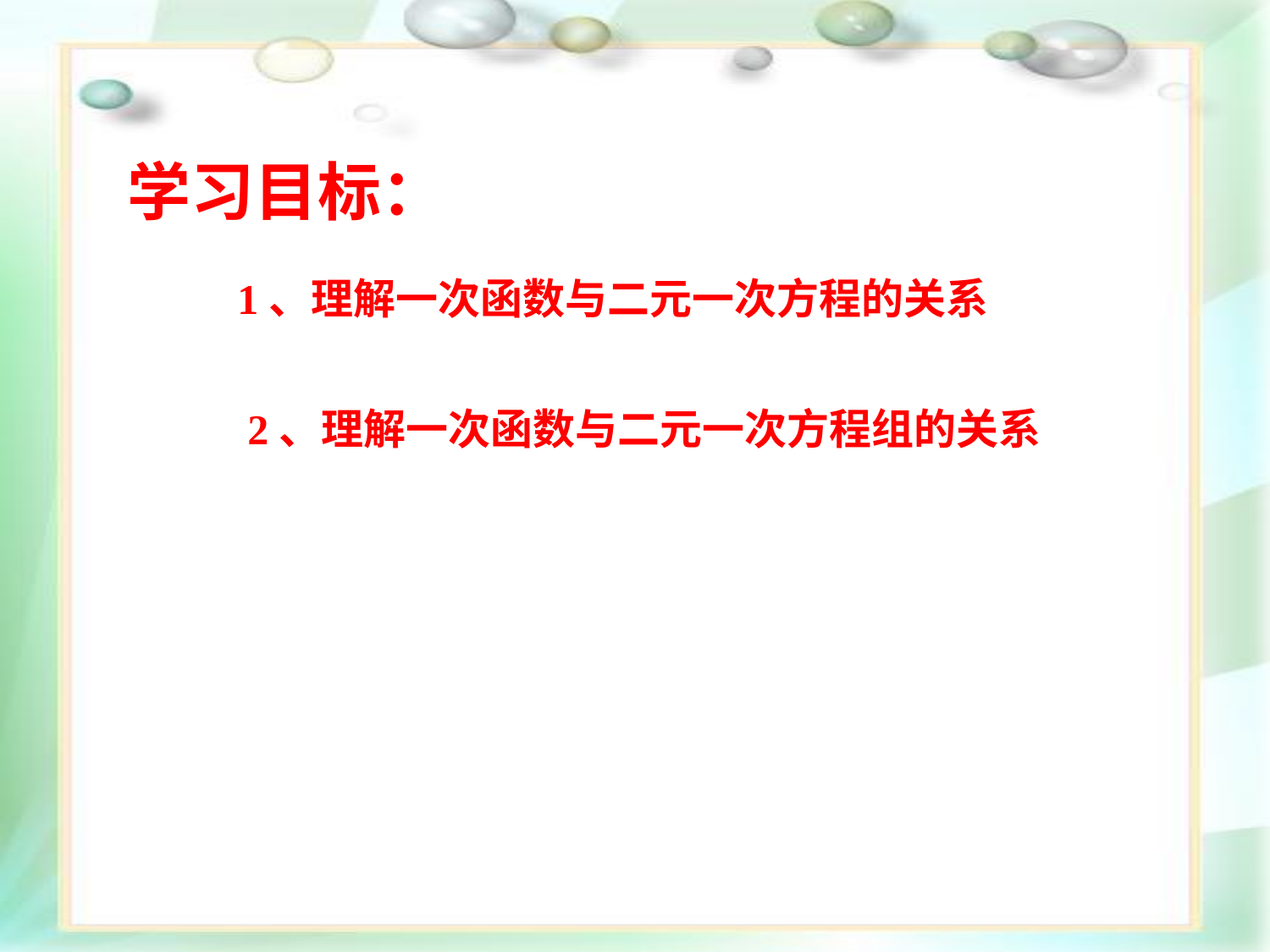

学习目标：
1、理解一次函数与二元一次方程的关系
2、理解一次函数与二元一次方程组的关系